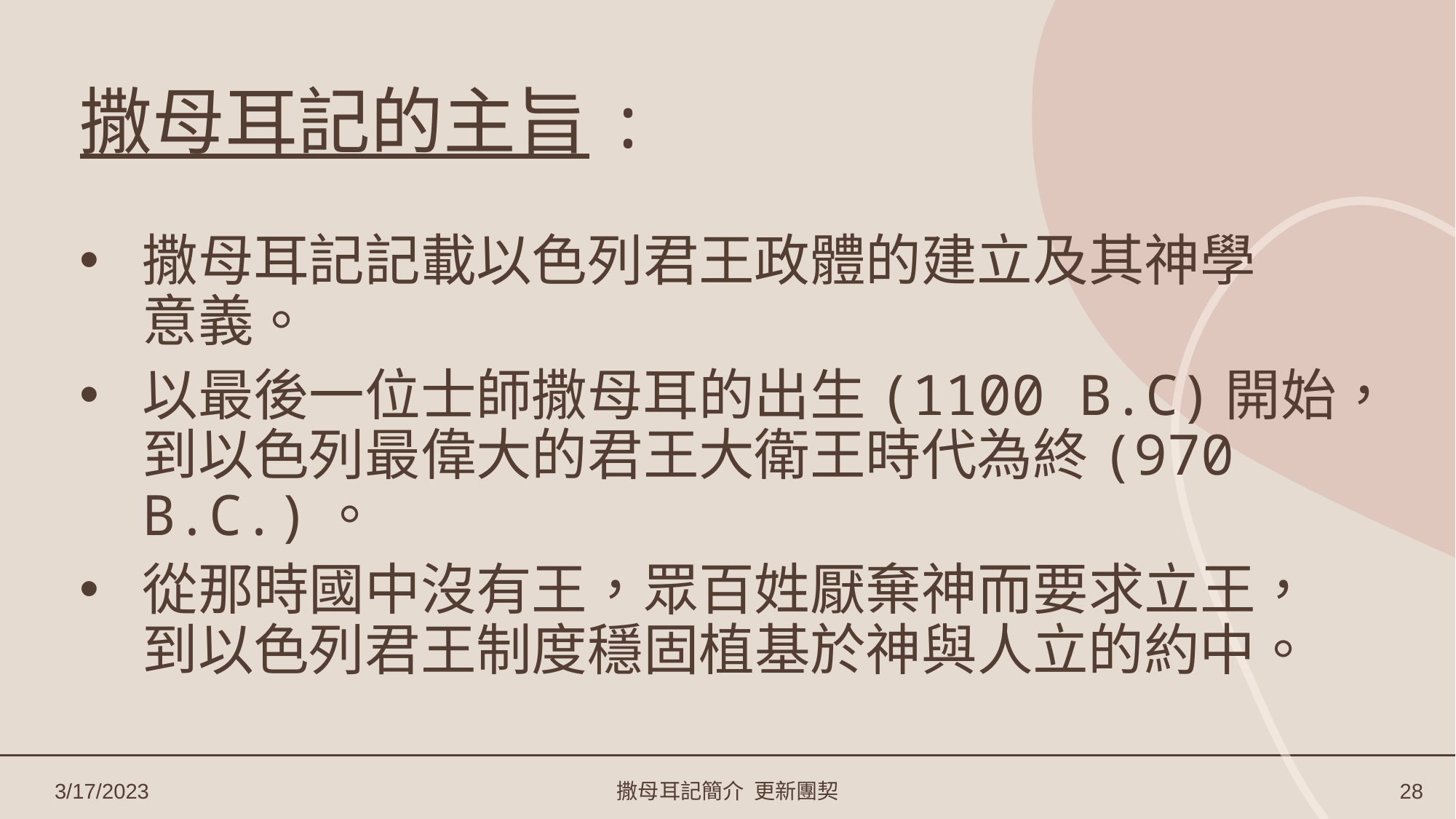

# 撒母耳記的主旨:
撒母耳記記載以色列君王政體的建立及其神學
意義。
以最後一位士師撒母耳的出生(1100 B.C)開始，到以色列最偉大的君王大衛王時代為終(970 B.C.)。
從那時國中沒有王，眾百姓厭棄神而要求立王，
到以色列君王制度穩固植基於神與人立的約中。
3/17/2023
撒母耳記簡介  更新團契
28